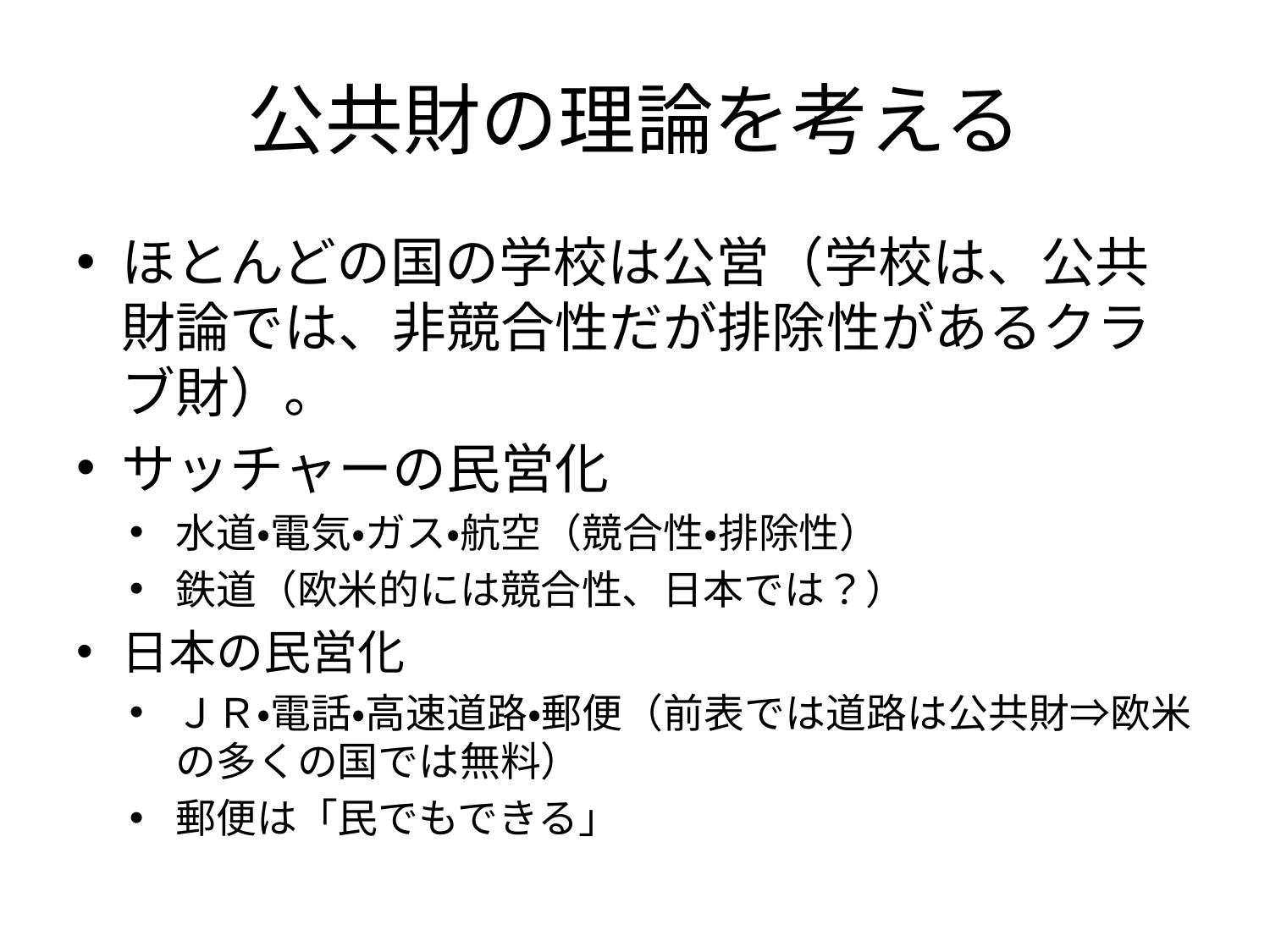

# 公共財の理論を考える
ほとんどの国の学校は公営（学校は、公共財論では、非競合性だが排除性があるクラブ財）。
サッチャーの民営化
水道・電気・ガス・航空（競合性・排除性）
鉄道（欧米的には競合性、日本では？）
日本の民営化
ＪＲ・電話・高速道路・郵便（前表では道路は公共財⇒欧米の多くの国では無料）
郵便は「民でもできる」